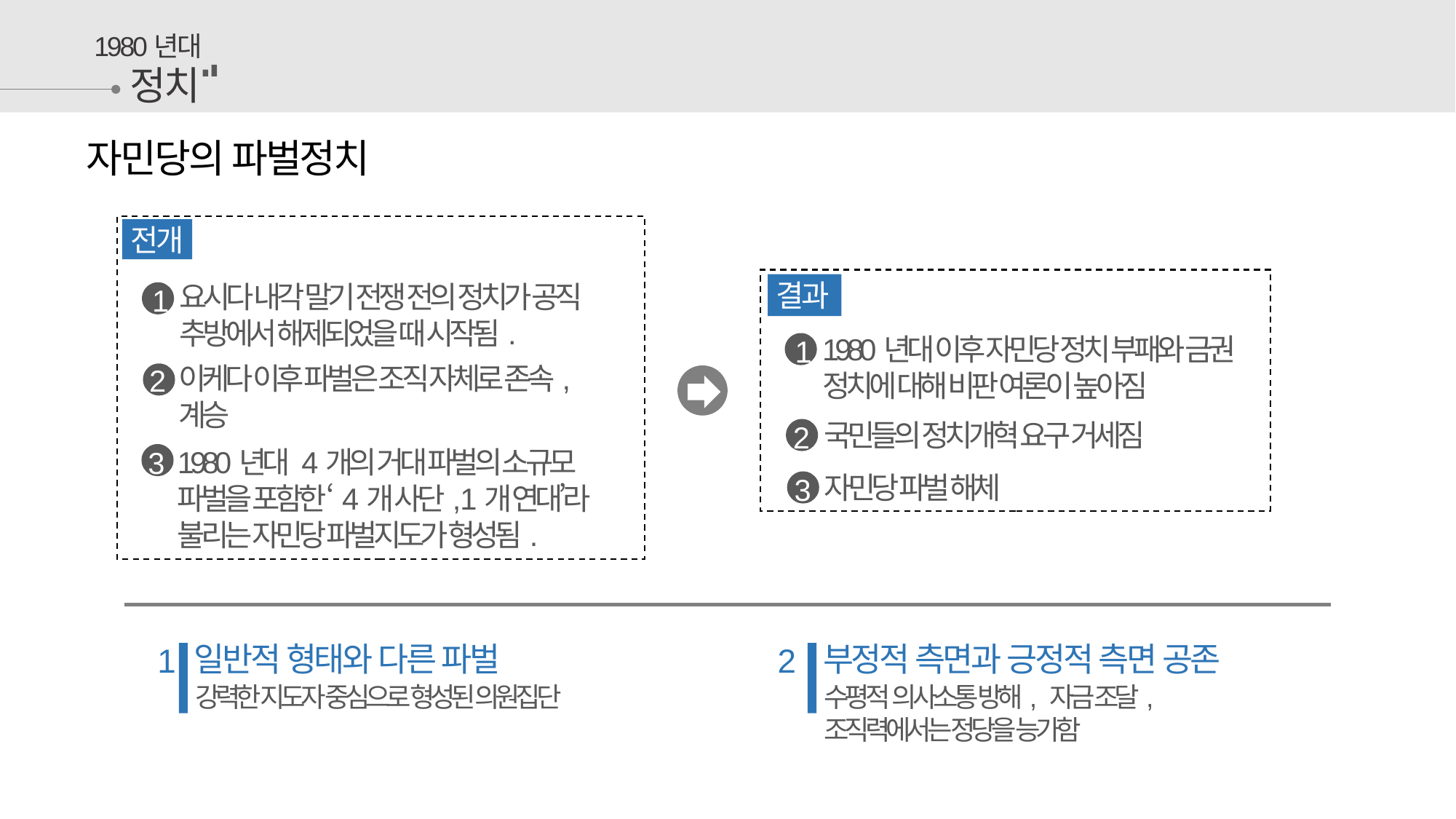

1980년대

정치
자민당의 파벌정치

전개
요시다 내각 말기 전쟁 전의 정치가 공직 추방에서 해제되었을 때 시작됨.
1

이케다 이후 파벌은 조직 자체로 존속, 계승
2

1980년대 4개의 거대 파벌의 소규모 파벌을 포함한 ‘4개 사단, 1개 연대’라 불리는 자민당 파벌지도가 형성됨.
3

결과
1980년대 이후 자민당 정치 부패와 금권 정치에 대해 비판 여론이 높아짐
1

국민들의 정치개혁 요구 거세짐
2
2

자민당 파벌 해체
3
3

일반적 형태와 다른 파벌

강력한 지도자 중심으로 형성된 의원집단
1
부정적 측면과 긍정적 측면 공존

수평적  의사소통 방해,  자금 조달, 조직력에서는 정당을 능가함
2